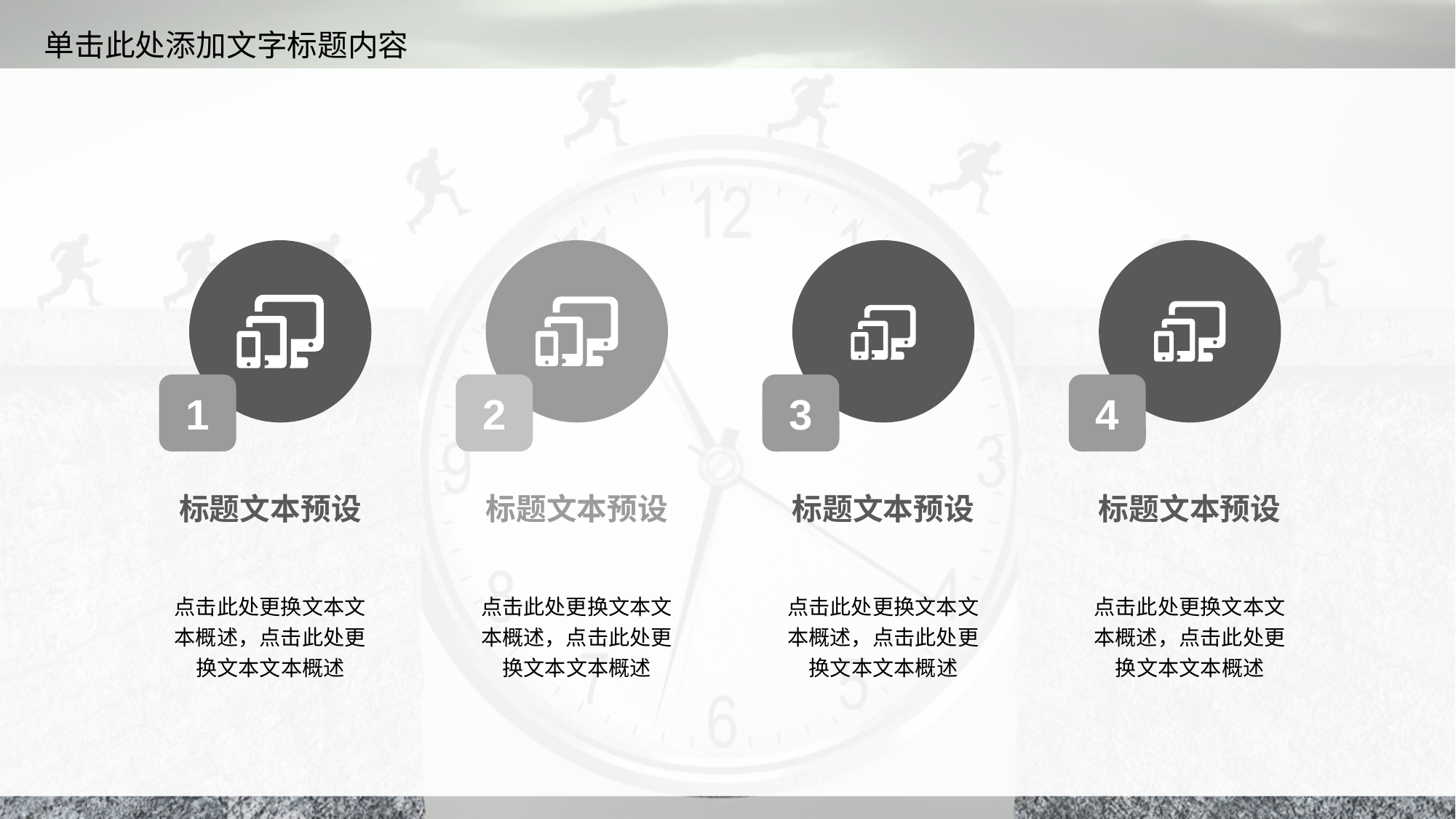

1
2
3
4
标题文本预设
点击此处更换文本文本概述，点击此处更换文本文本概述
标题文本预设
点击此处更换文本文本概述，点击此处更换文本文本概述
标题文本预设
点击此处更换文本文本概述，点击此处更换文本文本概述
标题文本预设
点击此处更换文本文本概述，点击此处更换文本文本概述